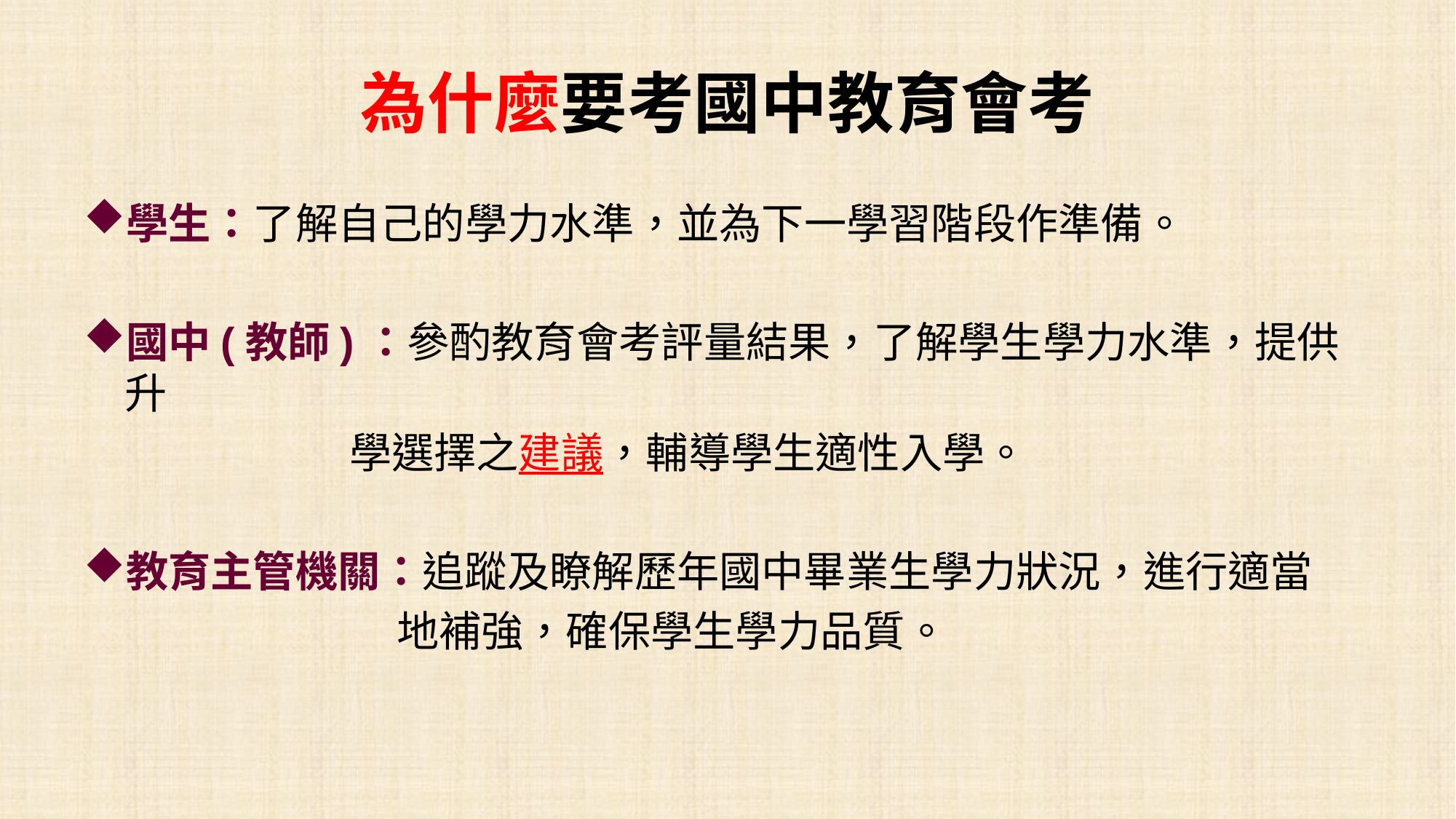

# 為什麼要考國中教育會考
學生：了解自己的學力水準，並為下一學習階段作準備。

國中(教師)：參酌教育會考評量結果，了解學生學力水準，提供升
                           學選擇之建議，輔導學生適性入學。

教育主管機關：追蹤及瞭解歷年國中畢業生學力狀況，進行適當
                                地補強，確保學生學力品質。